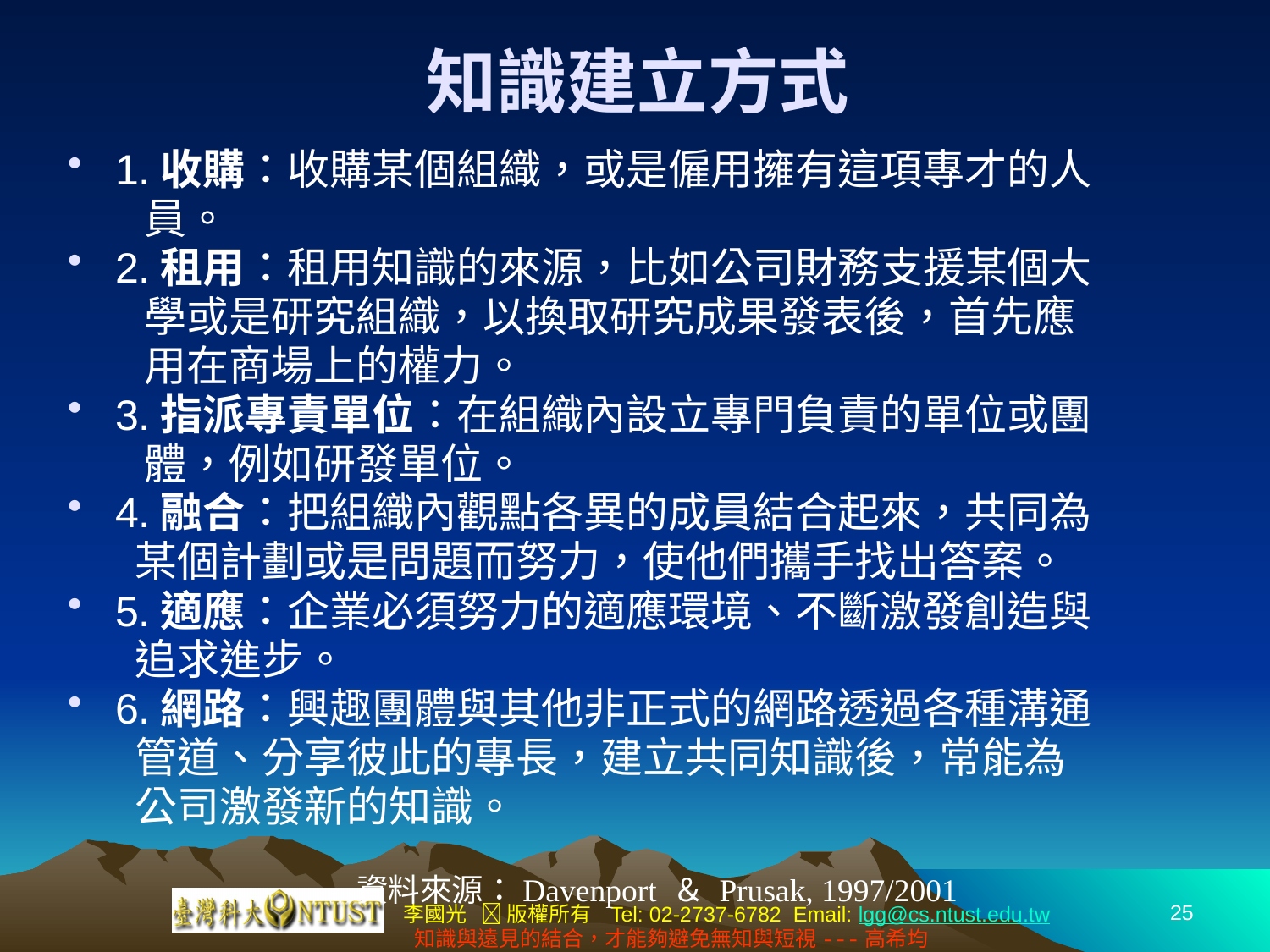

# 知識建立方式
1.收購：收購某個組織，或是僱用擁有這項專才的人
       員。
2.租用：租用知識的來源，比如公司財務支援某個大
       學或是研究組織，以換取研究成果發表後，首先應
       用在商場上的權力。
3.指派專責單位：在組織內設立專門負責的單位或團
       體，例如研發單位。
4.融合：把組織內觀點各異的成員結合起來，共同為
      某個計劃或是問題而努力，使他們攜手找出答案。
5.適應：企業必須努力的適應環境、不斷激發創造與
      追求進步。
6.網路：興趣團體與其他非正式的網路透過各種溝通
      管道、分享彼此的專長，建立共同知識後，常能為
      公司激發新的知識。
25
資料來源：Davenport ＆ Prusak, 1997/2001